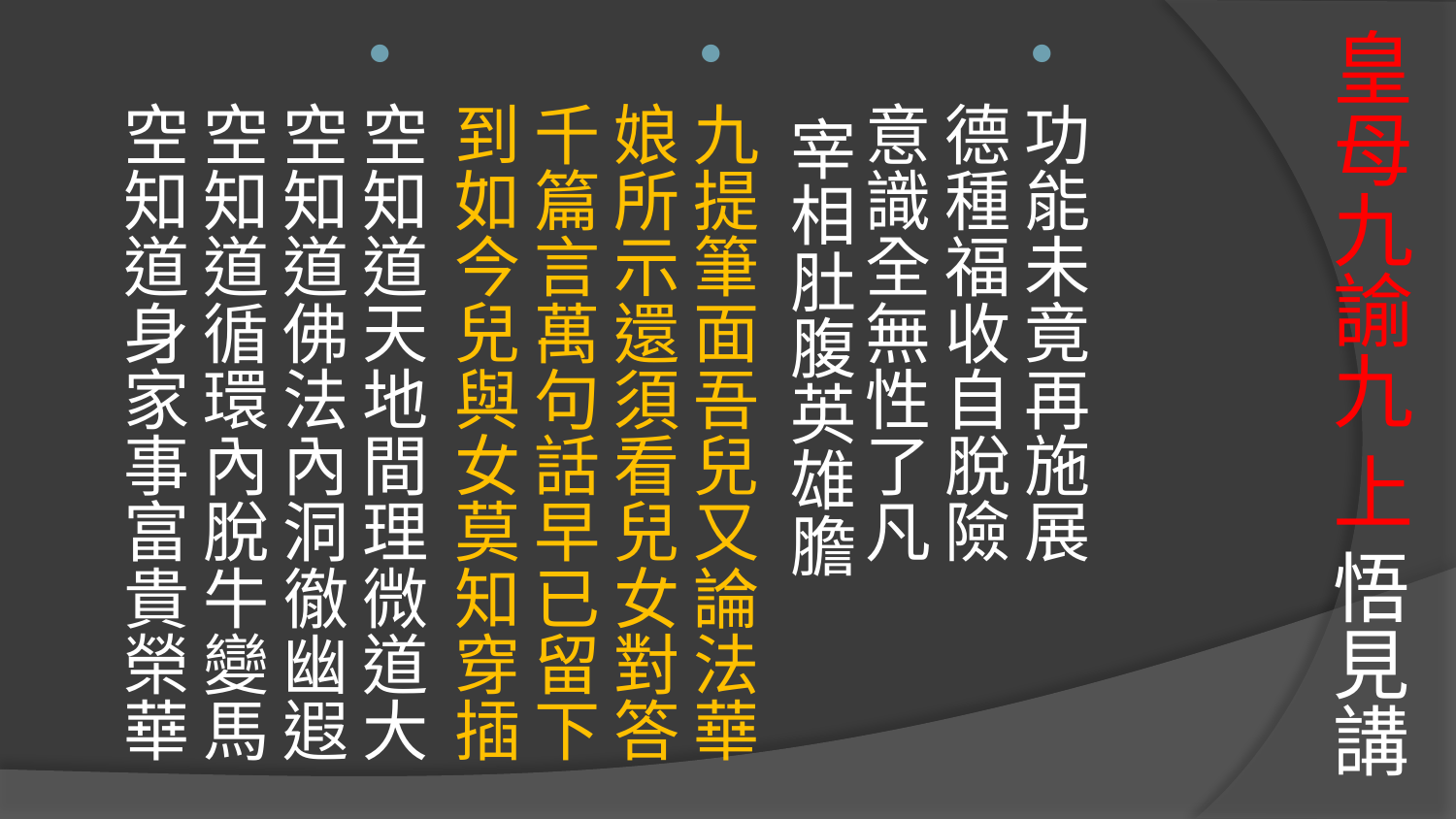

# 皇母九諭九 上 悟見講
功能未竟再施展             德種福收自脫險
意識全無性了凡                宰相肚腹英雄膽
九提筆面吾兒又論法華娘所示還須看兒女對答
千篇言萬句話早已留下到如今兒與女莫知穿插
空知道天地間理微道大空知道佛法內洞徹幽遐
空知道循環內脫牛變馬空知道身家事富貴榮華